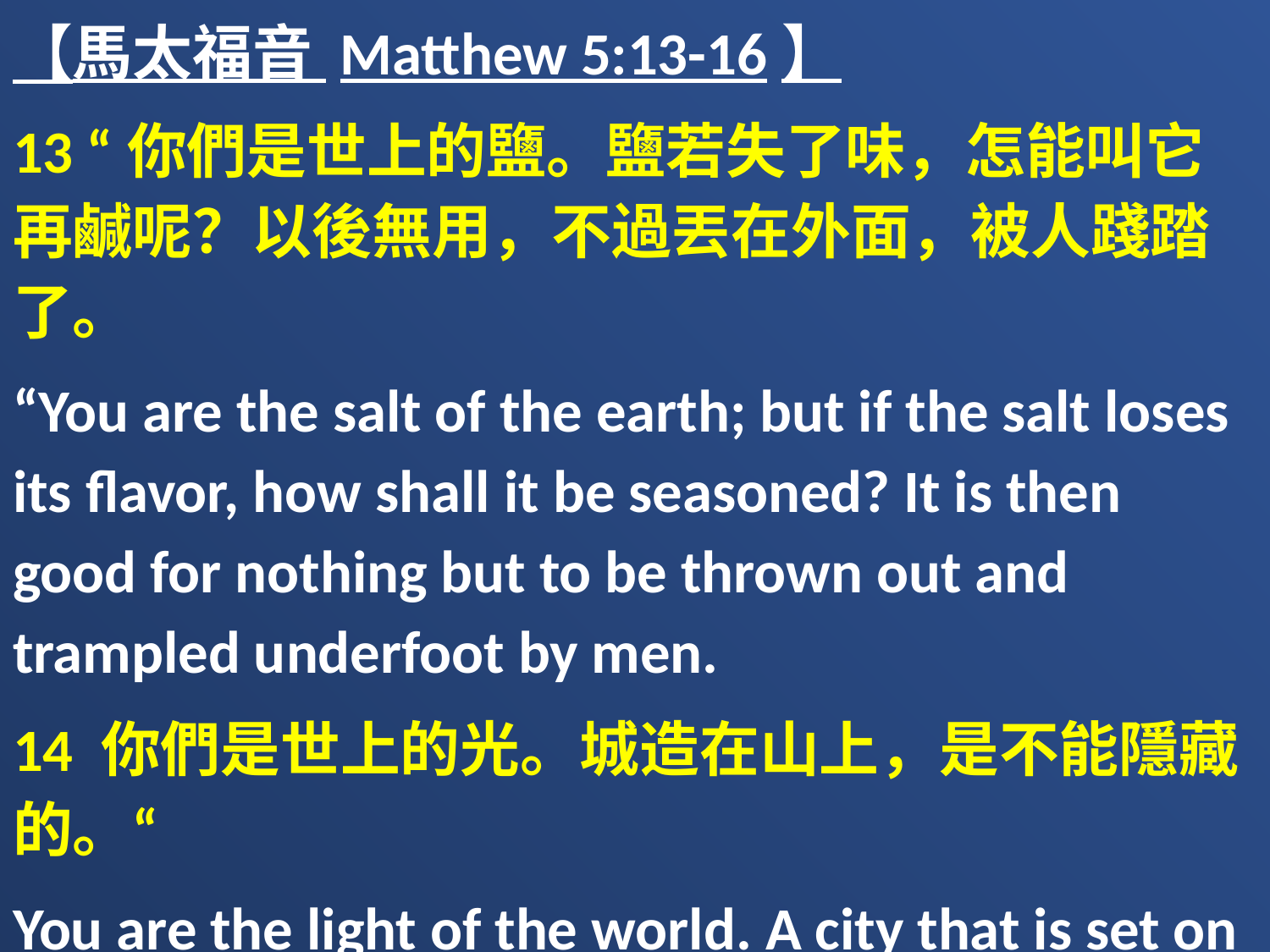

【馬太福音 Matthew 5:13-16】
13 “你們是世上的鹽。鹽若失了味，怎能叫它再鹹呢？以後無用，不過丟在外面，被人踐踏了。
“You are the salt of the earth; but if the salt loses its flavor, how shall it be seasoned? It is then good for nothing but to be thrown out and trampled underfoot by men.
14 你們是世上的光。城造在山上，是不能隱藏的。“
You are the light of the world. A city that is set on a hill cannot be hidden.